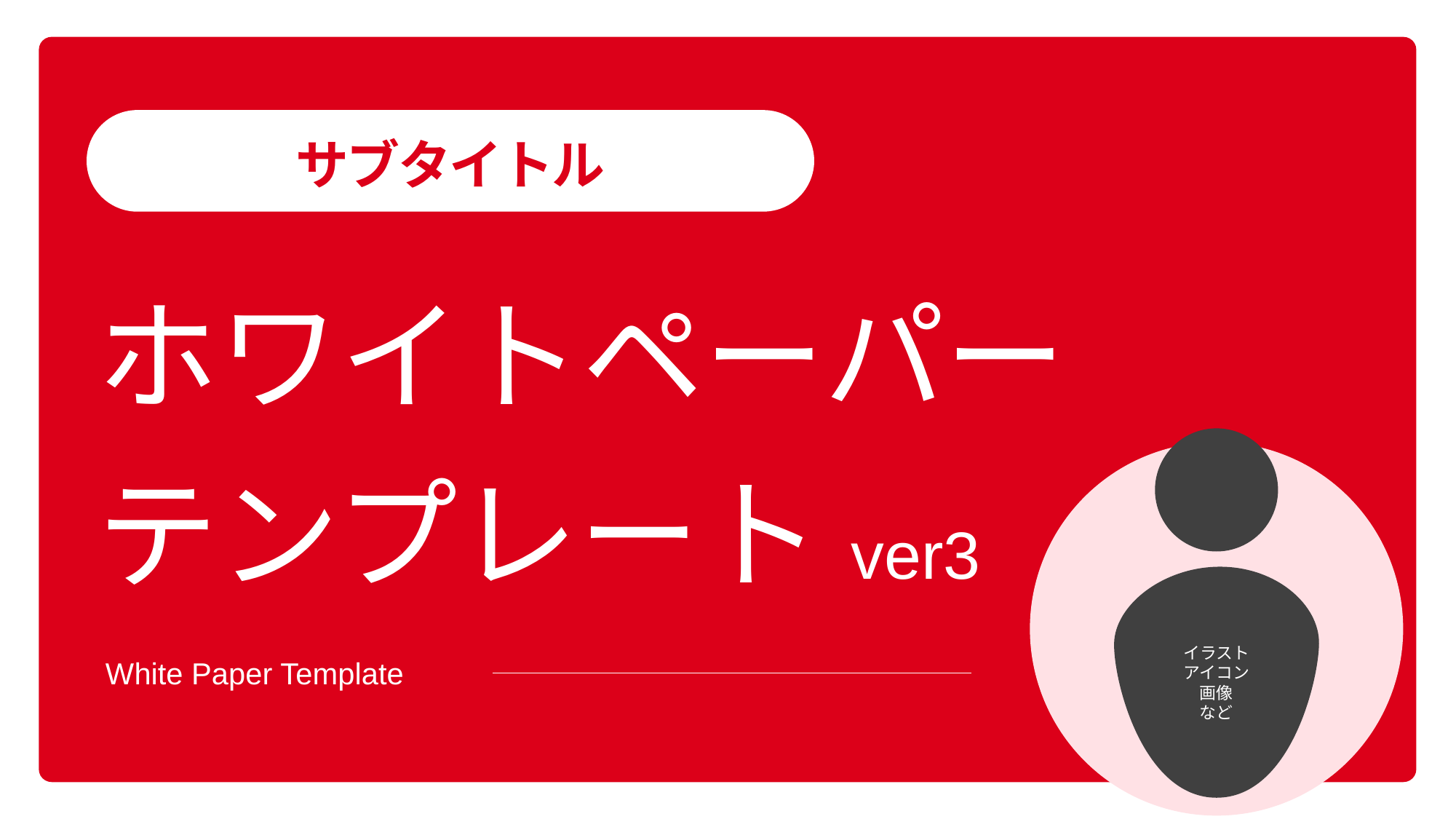

サブタイトル
ホワイトペーパー

イラスト
アイコン
画像
など

テンプレートver3
White Paper Template